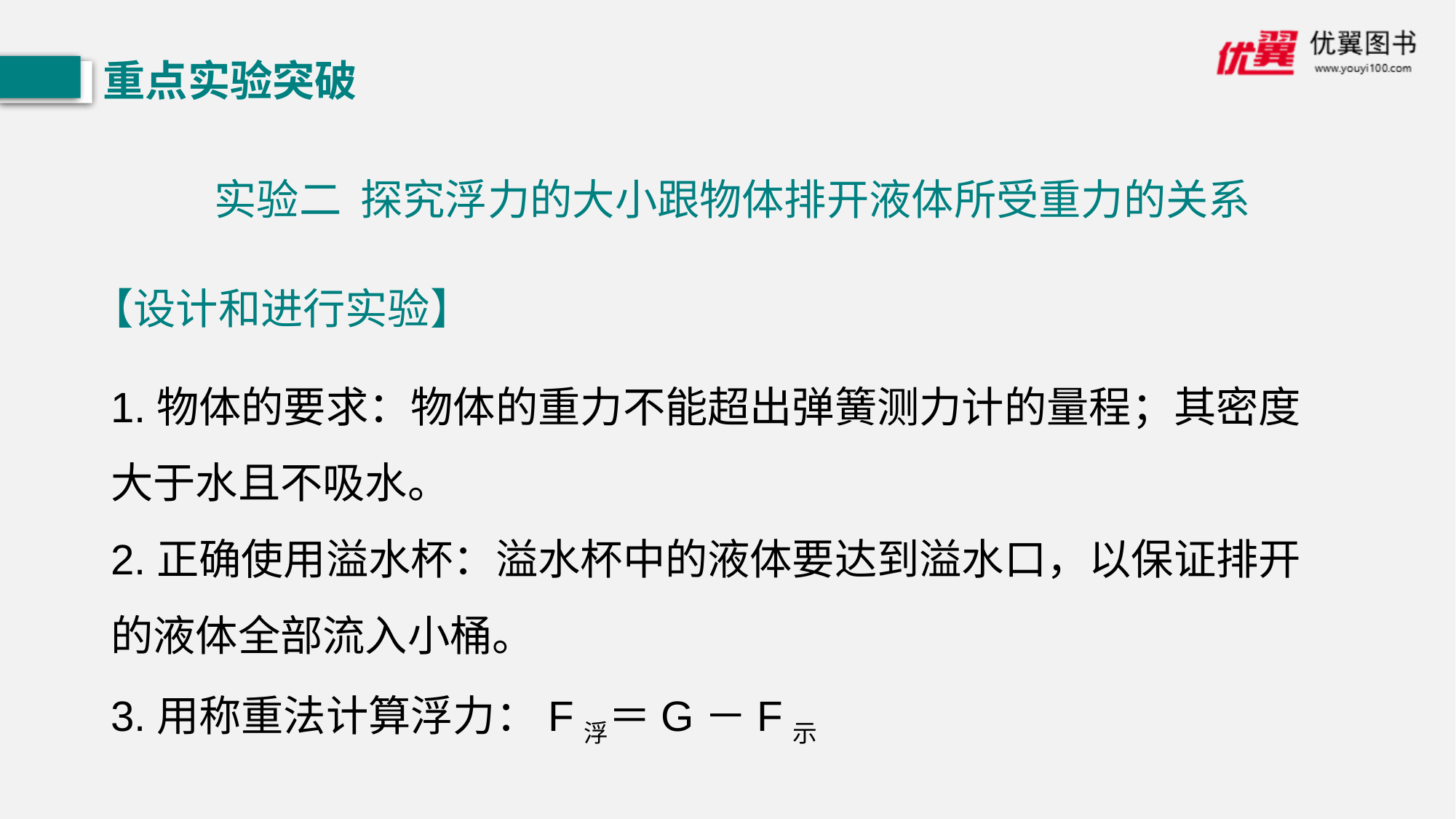

重点实验突破

实验二  探究浮力的大小跟物体排开液体所受重力的关系
【设计和进行实验】
1.物体的要求：物体的重力不能超出弹簧测力计的量程；其密度大于水且不吸水。
2.正确使用溢水杯：溢水杯中的液体要达到溢水口，以保证排开的液体全部流入小桶。
3.用称重法计算浮力：F浮＝G－F示